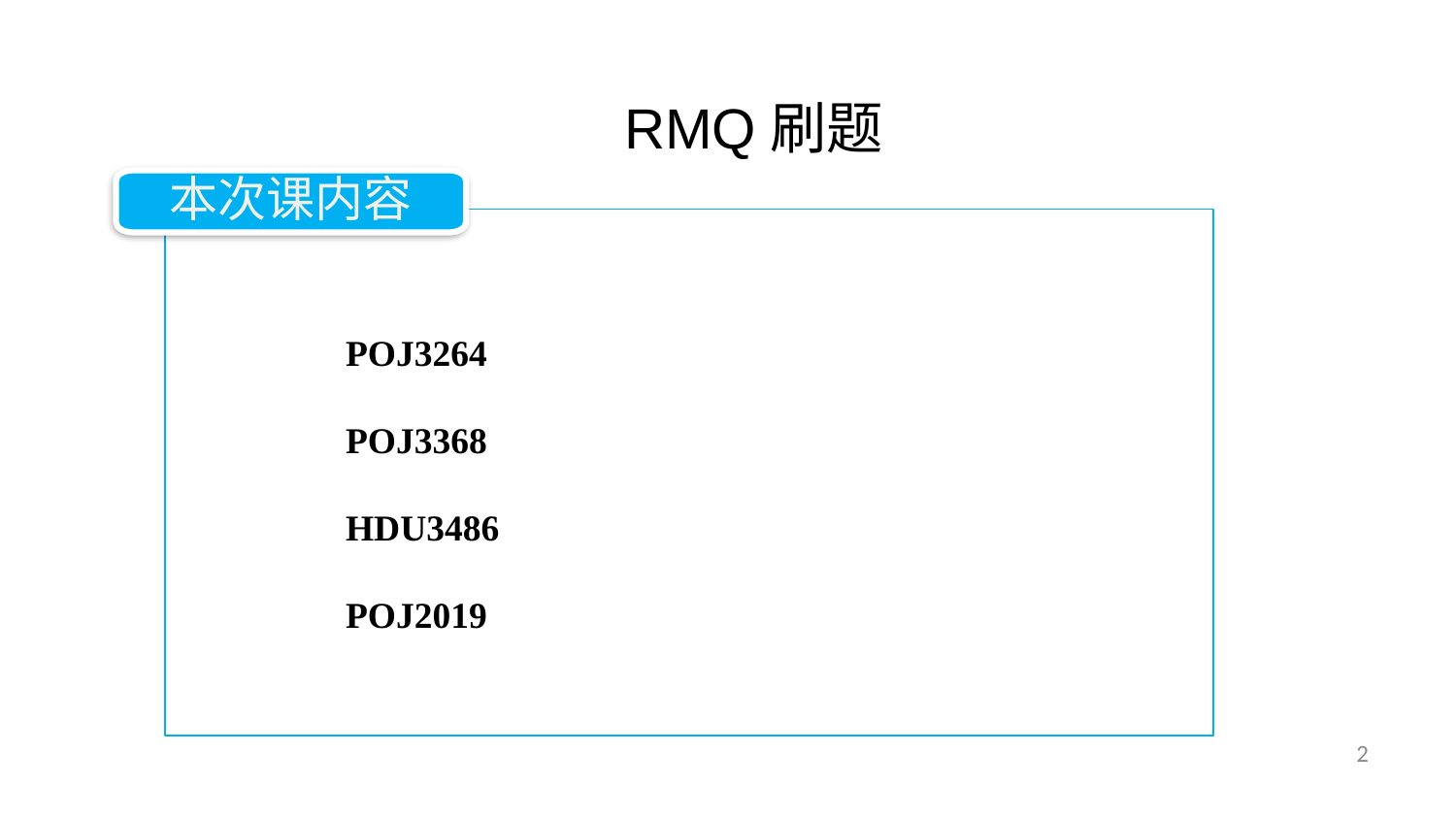

RMQ刷题
本次课内容

POJ3264
POJ3368
HDU3486
POJ2019
2